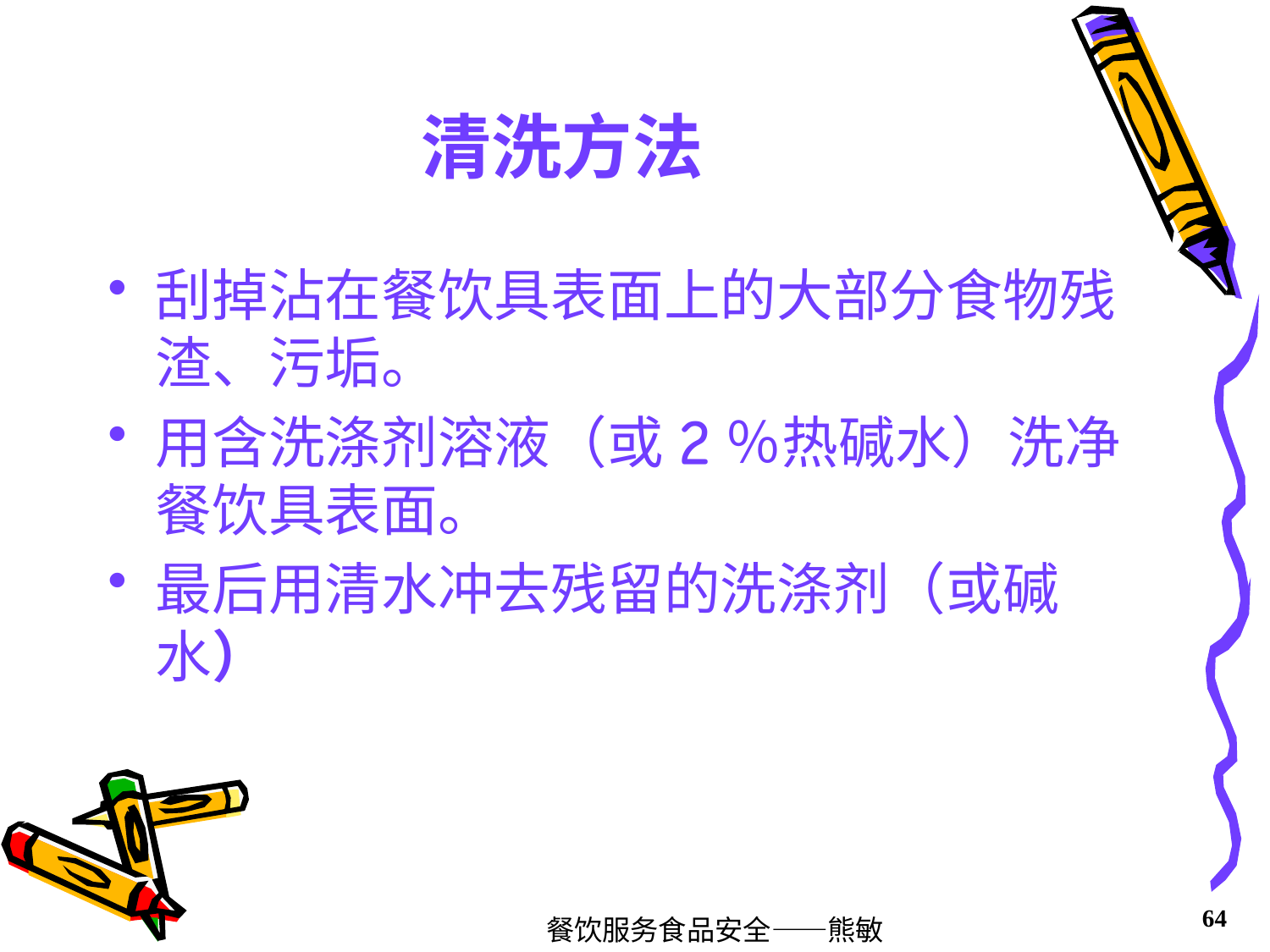

# 清洗方法
刮掉沾在餐饮具表面上的大部分食物残渣、污垢。
用含洗涤剂溶液（或2％热碱水）洗净餐饮具表面。
最后用清水冲去残留的洗涤剂（或碱水）
64

餐饮服务食品安全——熊敏